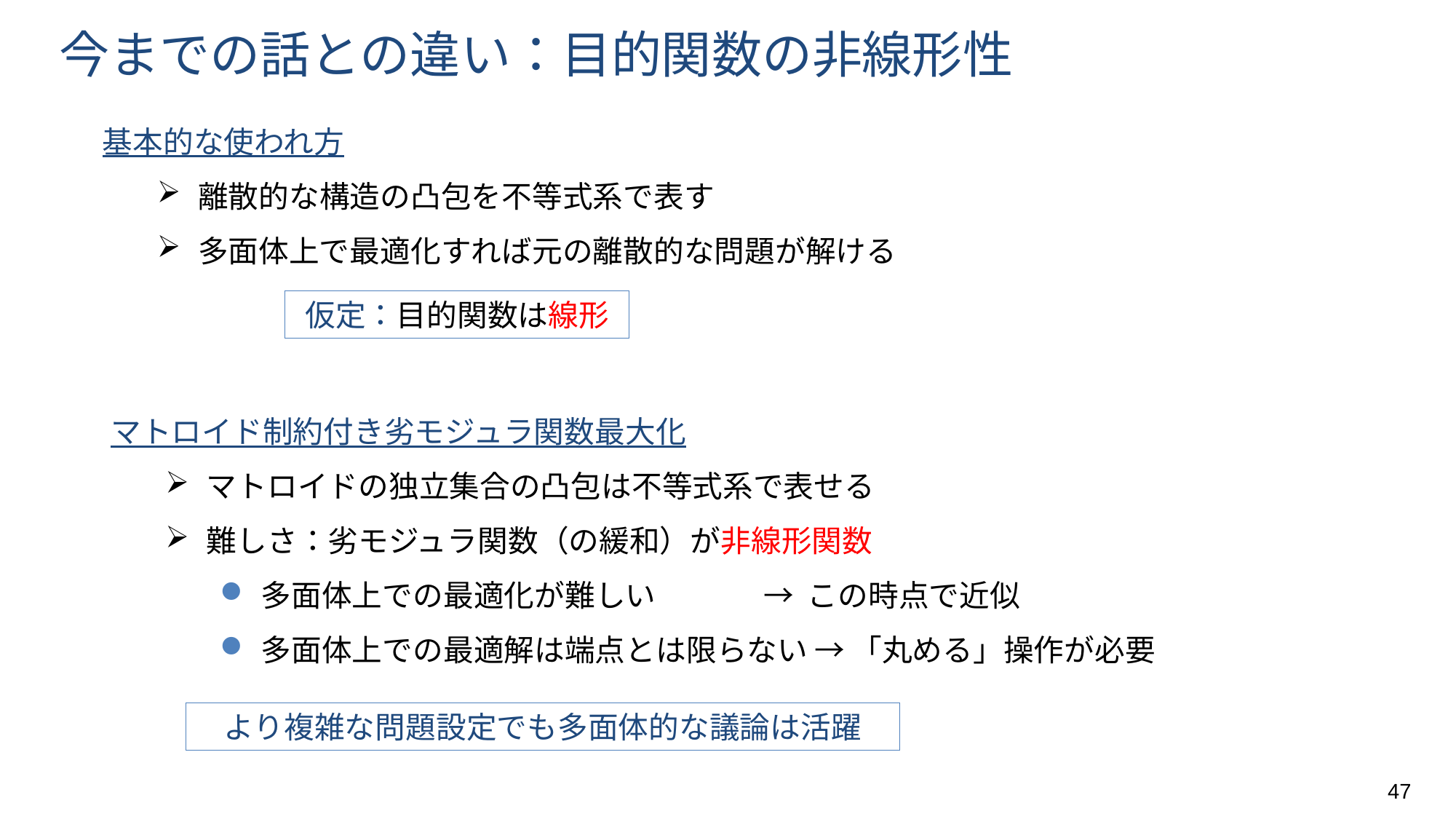

# 今までの話との違い：目的関数の非線形性
基本的な使われ方
離散的な構造の凸包を不等式系で表す
多面体上で最適化すれば元の離散的な問題が解ける
仮定：目的関数は線形
マトロイド制約付き劣モジュラ関数最大化
マトロイドの独立集合の凸包は不等式系で表せる
難しさ：劣モジュラ関数（の緩和）が非線形関数
多面体上での最適化が難しい                →  この時点で近似
多面体上での最適解は端点とは限らない → 「丸める」操作が必要
より複雑な問題設定でも多面体的な議論は活躍
47